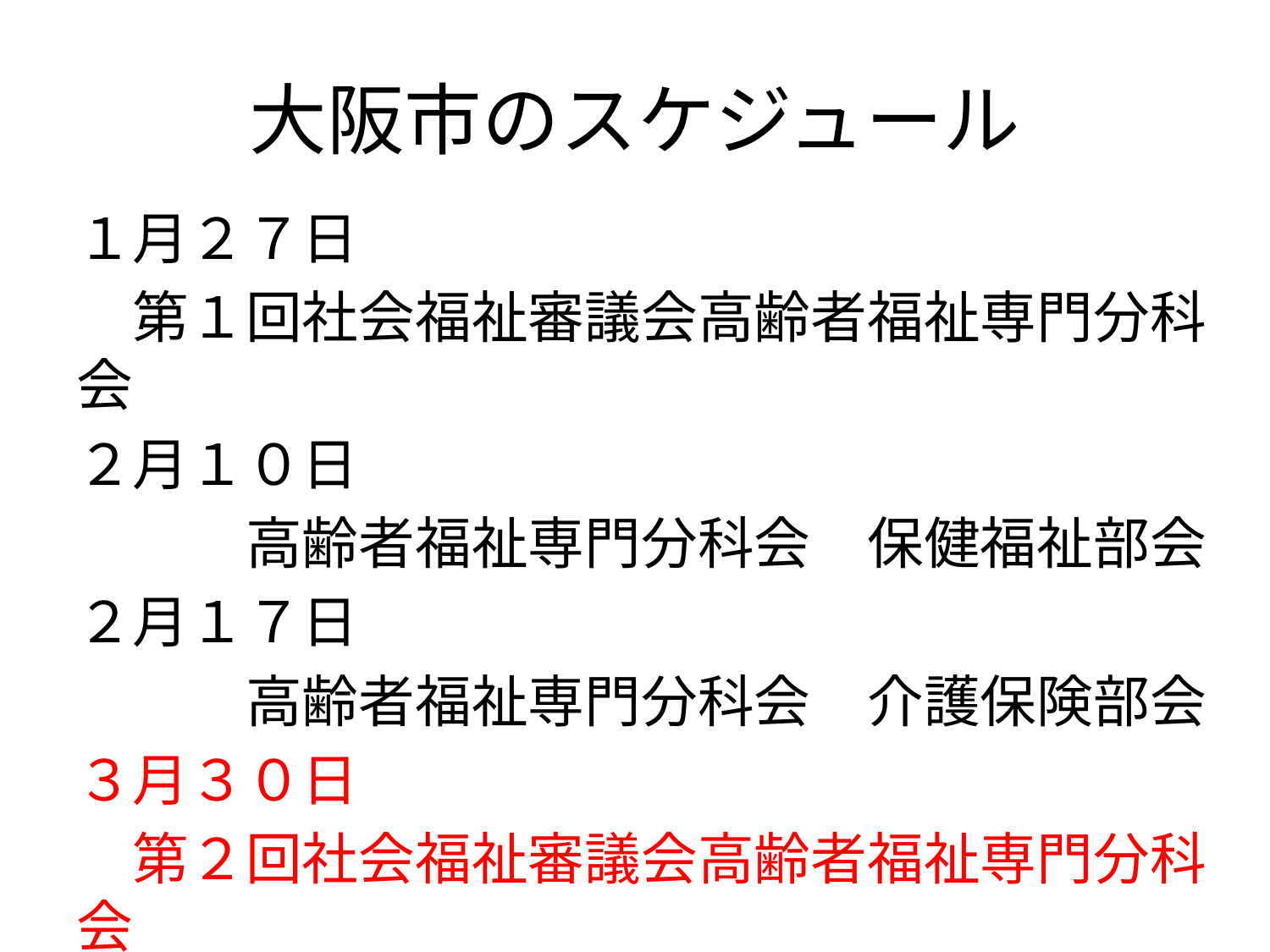

# 大阪市のスケジュール
１月２７日
　第１回社会福祉審議会高齢者福祉専門分科会
２月１０日
　　　高齢者福祉専門分科会　保健福祉部会
２月１７日
　　　高齢者福祉専門分科会　介護保険部会
３月３０日
　第２回社会福祉審議会高齢者福祉専門分科会